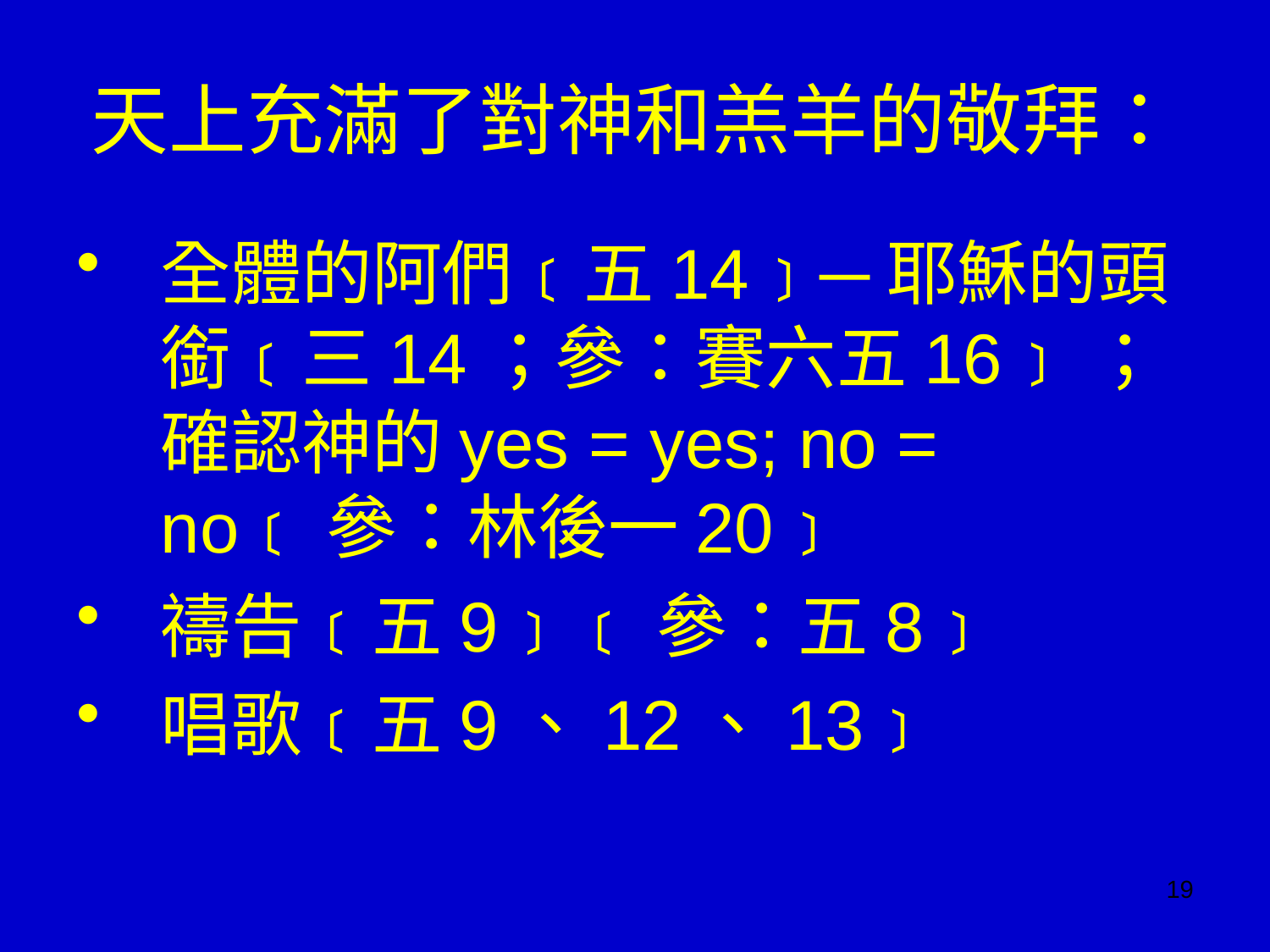

# 天上充滿了對神和羔羊的敬拜：
全體的阿們﹝五14﹞─耶穌的頭銜﹝三14；參：賽六五16﹞；確認神的yes = yes; no = no﹝參：林後一20﹞
禱告﹝五9﹞﹝參：五8﹞
唱歌﹝五9、12、13﹞

19